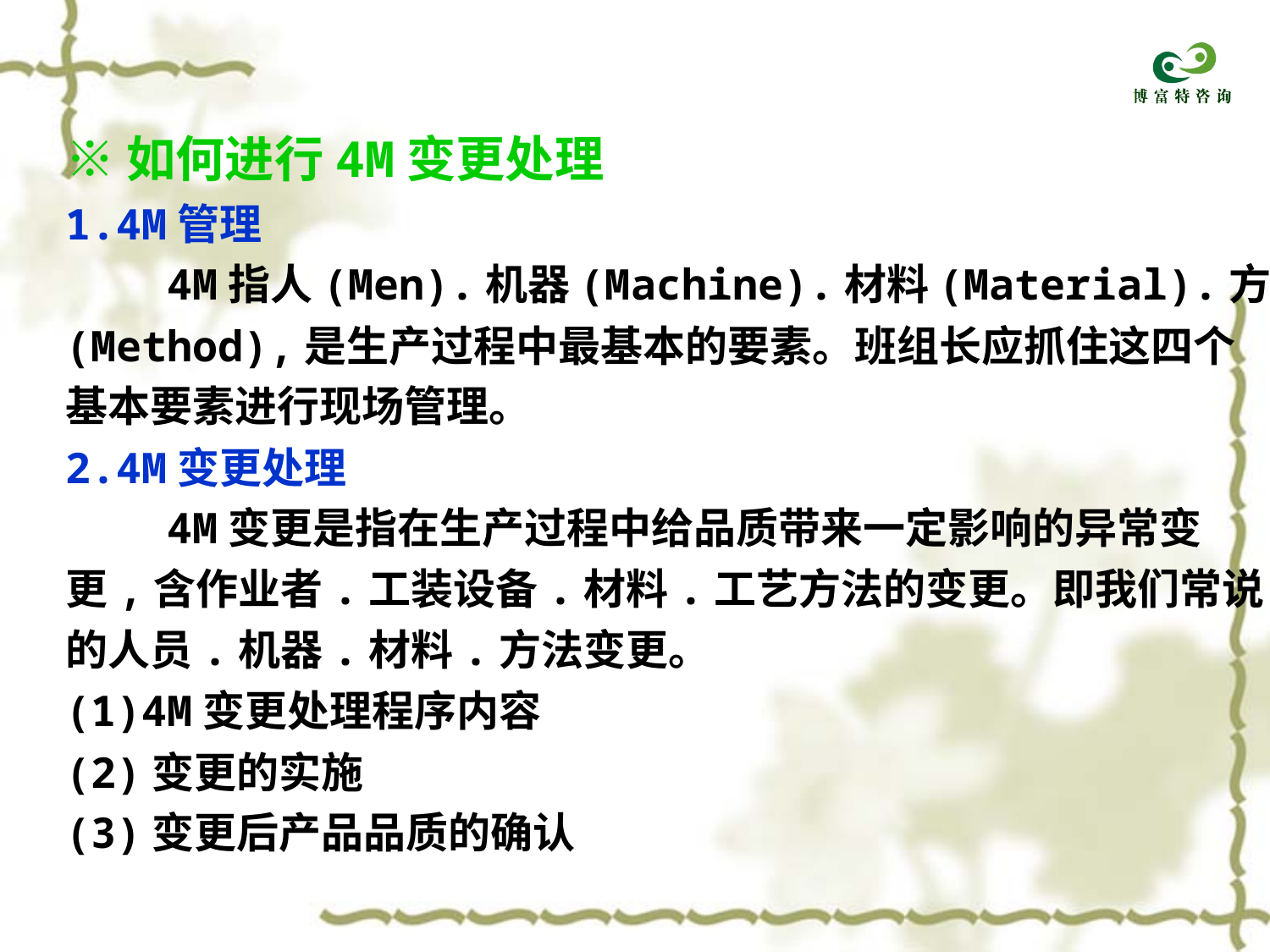

※如何进行4M变更处理
1.4M管理
    4M指人(Men).机器(Machine).材料(Material).方法
(Method),是生产过程中最基本的要素。班组长应抓住这四个
基本要素进行现场管理。
2.4M变更处理
    4M变更是指在生产过程中给品质带来一定影响的异常变
更,含作业者.工装设备.材料.工艺方法的变更。即我们常说
的人员.机器.材料.方法变更。
(1)4M变更处理程序内容
(2)变更的实施
(3)变更后产品品质的确认